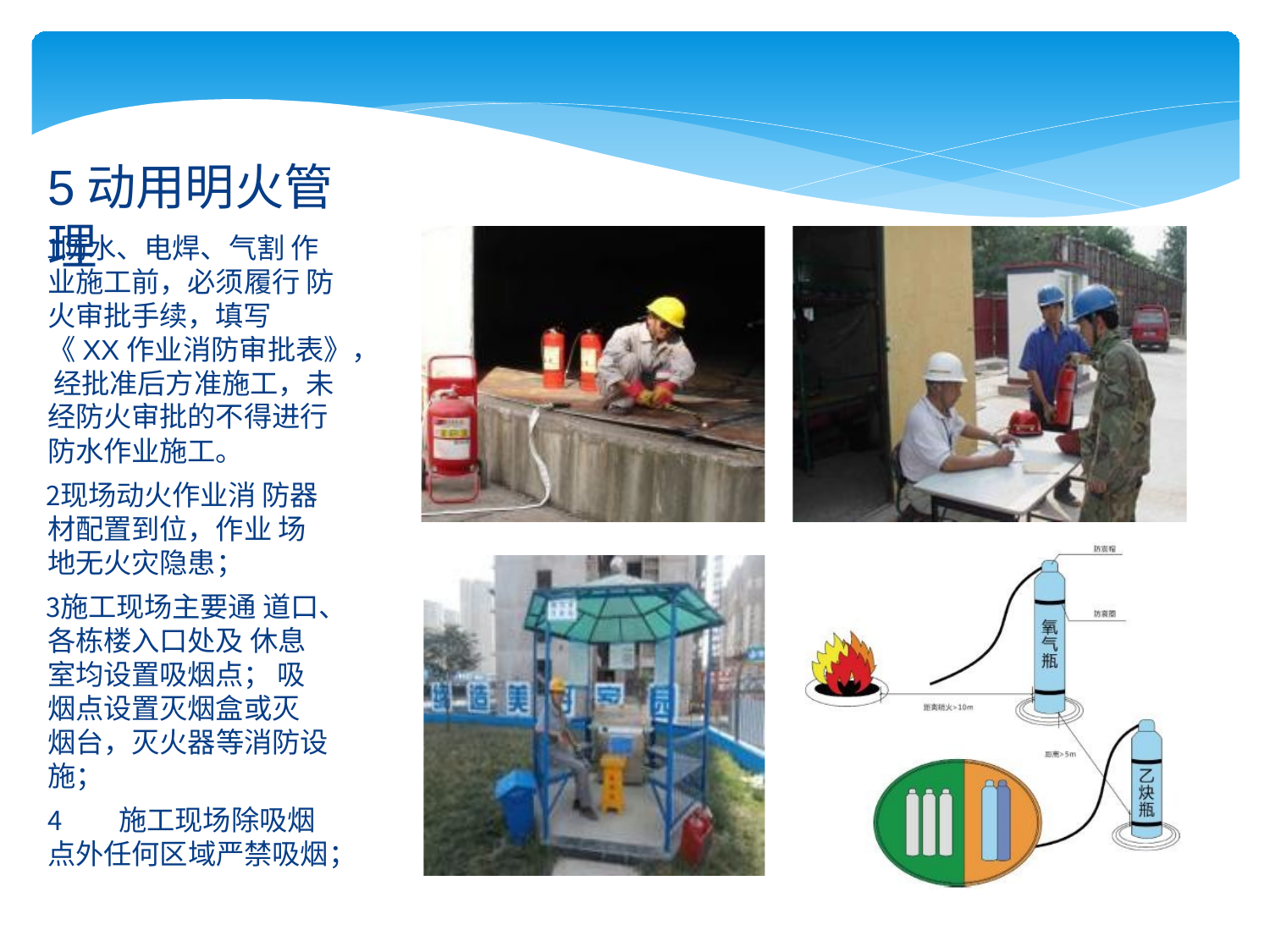

# 5动用明火管理

防水、电焊、气割 作业施工前，必须履行 防火审批手续，填写
《XX作业消防审批表》， 经批准后方准施工，未 经防火审批的不得进行 防水作业施工。
现场动火作业消 防器材配置到位，作业 场地无火灾隐患；
施工现场主要通 道口、各栋楼入口处及 休息室均设置吸烟点； 吸烟点设置灭烟盒或灭 烟台，灭火器等消防设 施；
施工现场除吸烟
点外任何区域严禁吸烟；